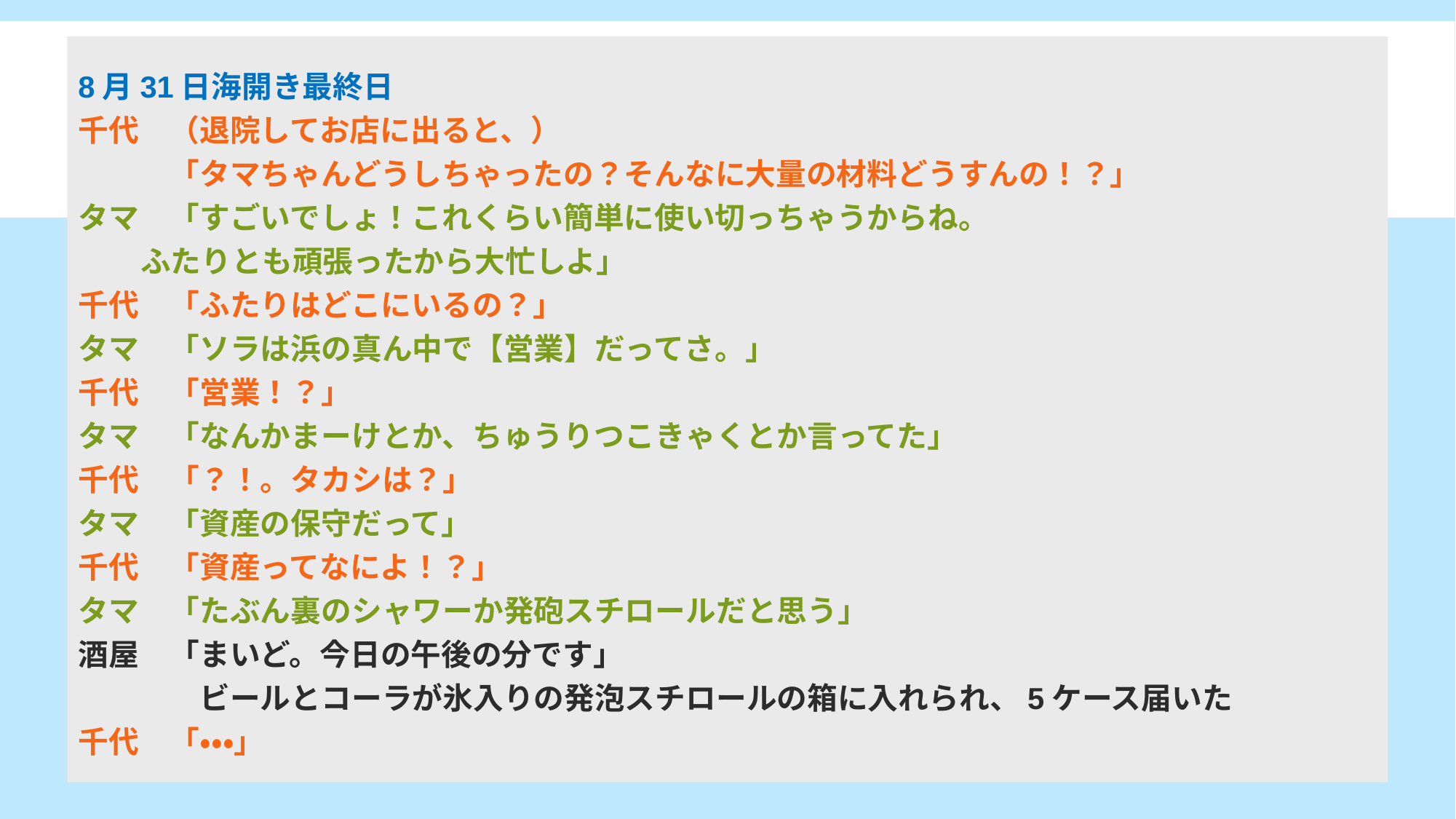

8月31日海開き最終日
千代　（退院してお店に出ると、）
　　　「タマちゃんどうしちゃったの？そんなに大量の材料どうすんの！？」
タマ　「すごいでしょ！これくらい簡単に使い切っちゃうからね。
        ふたりとも頑張ったから大忙しよ」
千代　「ふたりはどこにいるの？」
タマ　「ソラは浜の真ん中で【営業】だってさ。」
千代　「営業！？」
タマ　「なんかまーけとか、ちゅうりつこきゃくとか言ってた」
千代　「？！。タカシは？」
タマ　「資産の保守だって」
千代　「資産ってなによ！？」
タマ　「たぶん裏のシャワーか発砲スチロールだと思う」
酒屋　「まいど。今日の午後の分です」
　　　　ビールとコーラが氷入りの発泡スチロールの箱に入れられ、5ケース届いた
千代　「・・・」